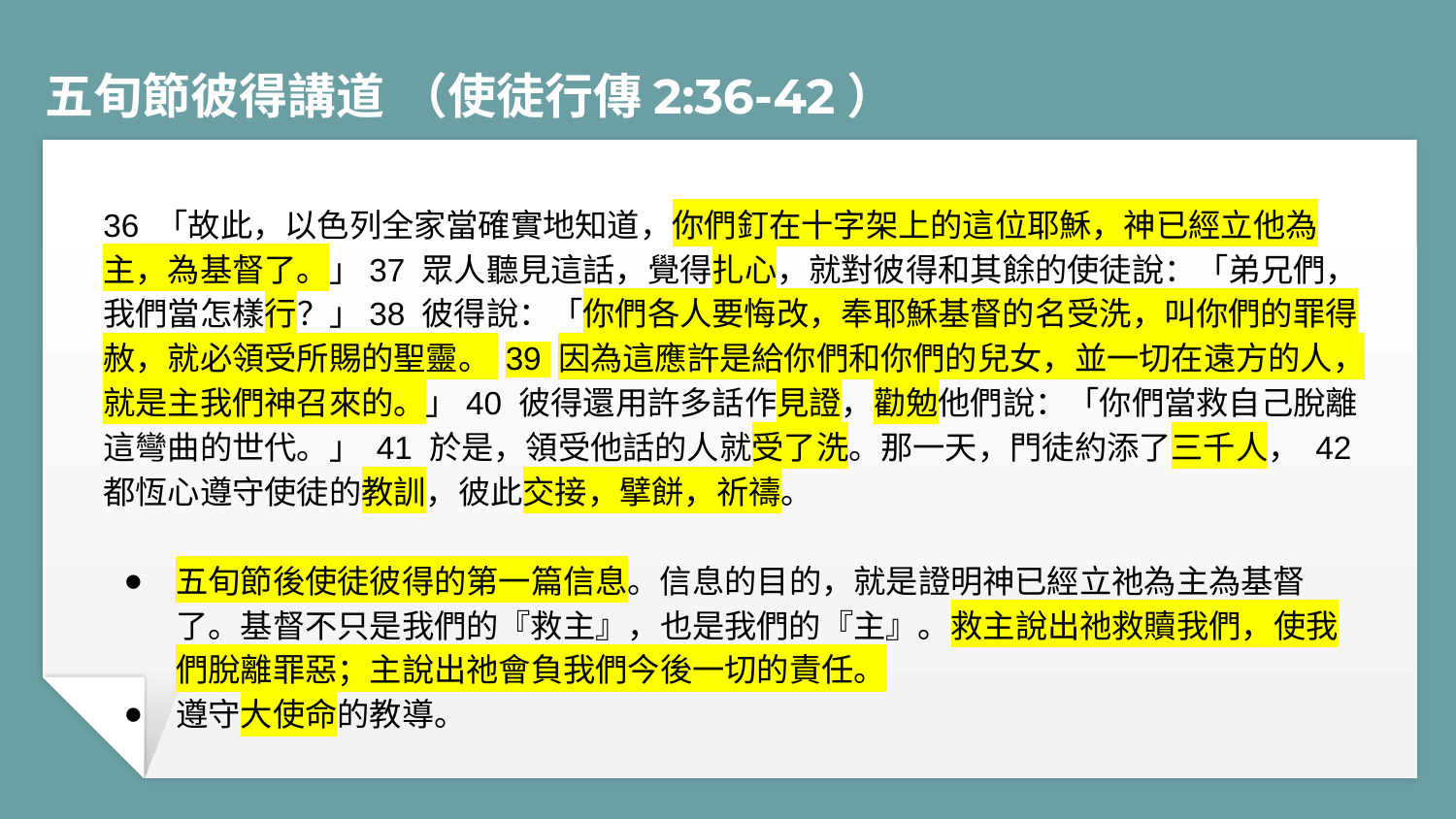

# 五旬節彼得講道 （使徒行傳2:36-42）
36 「故此，以色列全家當確實地知道，你們釘在十字架上的這位耶穌，神已經立他為主，為基督了。」37 眾人聽見這話，覺得扎心，就對彼得和其餘的使徒說：「弟兄們，我們當怎樣行？」38 彼得說：「你們各人要悔改，奉耶穌基督的名受洗，叫你們的罪得赦，就必領受所賜的聖靈。 39 因為這應許是給你們和你們的兒女，並一切在遠方的人，就是主我們神召來的。」40 彼得還用許多話作見證，勸勉他們說：「你們當救自己脫離這彎曲的世代。」 41 於是，領受他話的人就受了洗。那一天，門徒約添了三千人， 42 都恆心遵守使徒的教訓，彼此交接，擘餅，祈禱。

五旬節後使徒彼得的第一篇信息。信息的目的，就是證明神已經立祂為主為基督了。基督不只是我們的『救主』，也是我們的『主』。救主說出祂救贖我們，使我們脫離罪惡；主說出祂會負我們今後一切的責任。
遵守大使命的教導。